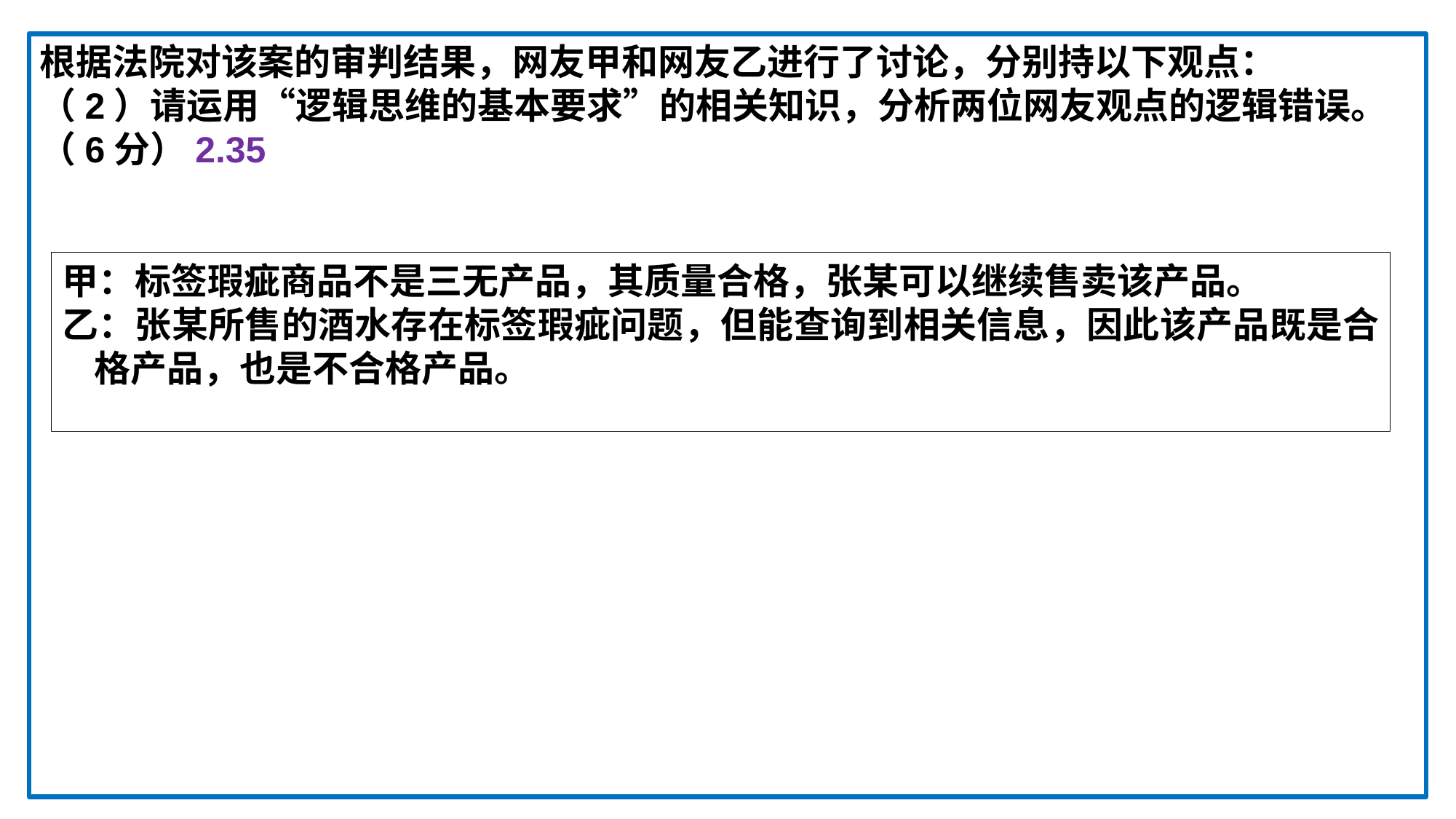

根据法院对该案的审判结果，网友甲和网友乙进行了讨论，分别持以下观点：
（2）请运用“逻辑思维的基本要求”的相关知识，分析两位网友观点的逻辑错误。（6分）2.35

甲：标签瑕疵商品不是三无产品，其质量合格，张某可以继续售卖该产品。
乙：张某所售的酒水存在标签瑕疵问题，但能查询到相关信息，因此该产品既是合格产品，也是不合格产品。